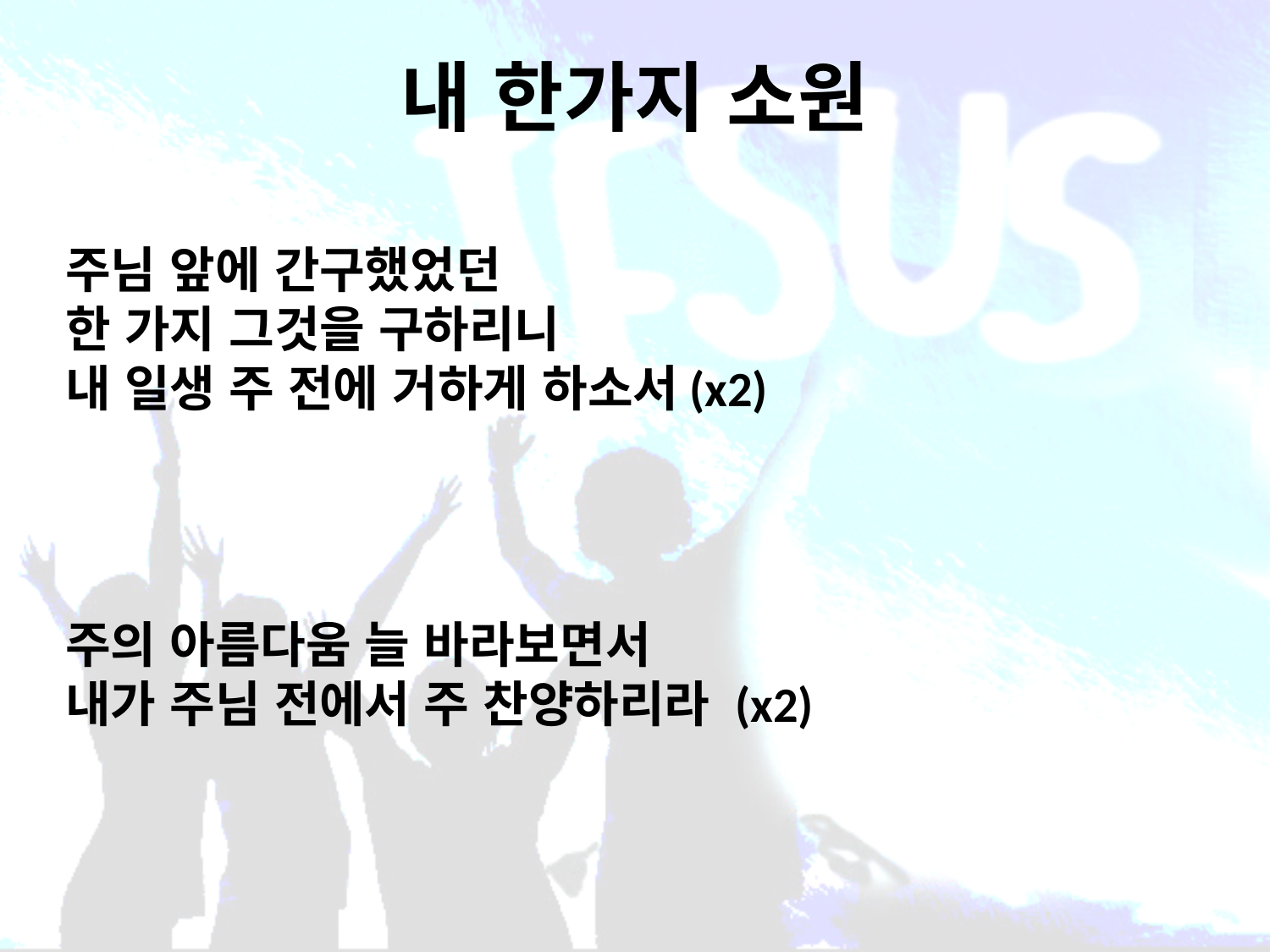

# 내 한가지 소원
주님 앞에 간구했었던
한 가지 그것을 구하리니
내 일생 주 전에 거하게 하소서(x2)

주의 아름다움 늘 바라보면서
내가 주님 전에서 주 찬양하리라 (x2)